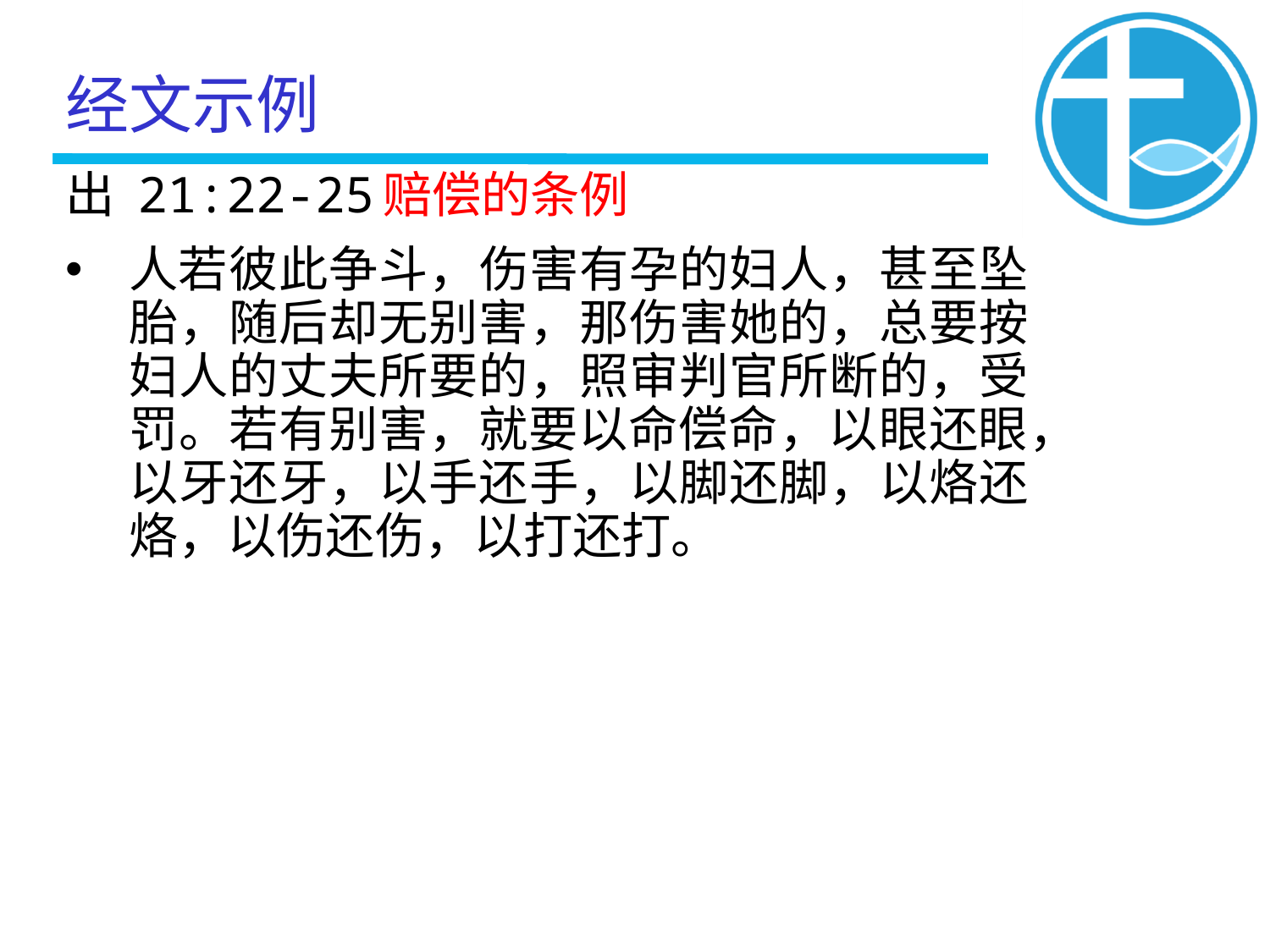

经文示例

出 21:22-25	赔偿的条例
人若彼此争斗，伤害有孕的妇人，甚至坠胎，随后却无别害，那伤害她的，总要按妇人的丈夫所要的，照审判官所断的，受罚。若有别害，就要以命偿命，以眼还眼，以牙还牙，以手还手，以脚还脚，以烙还烙，以伤还伤，以打还打。